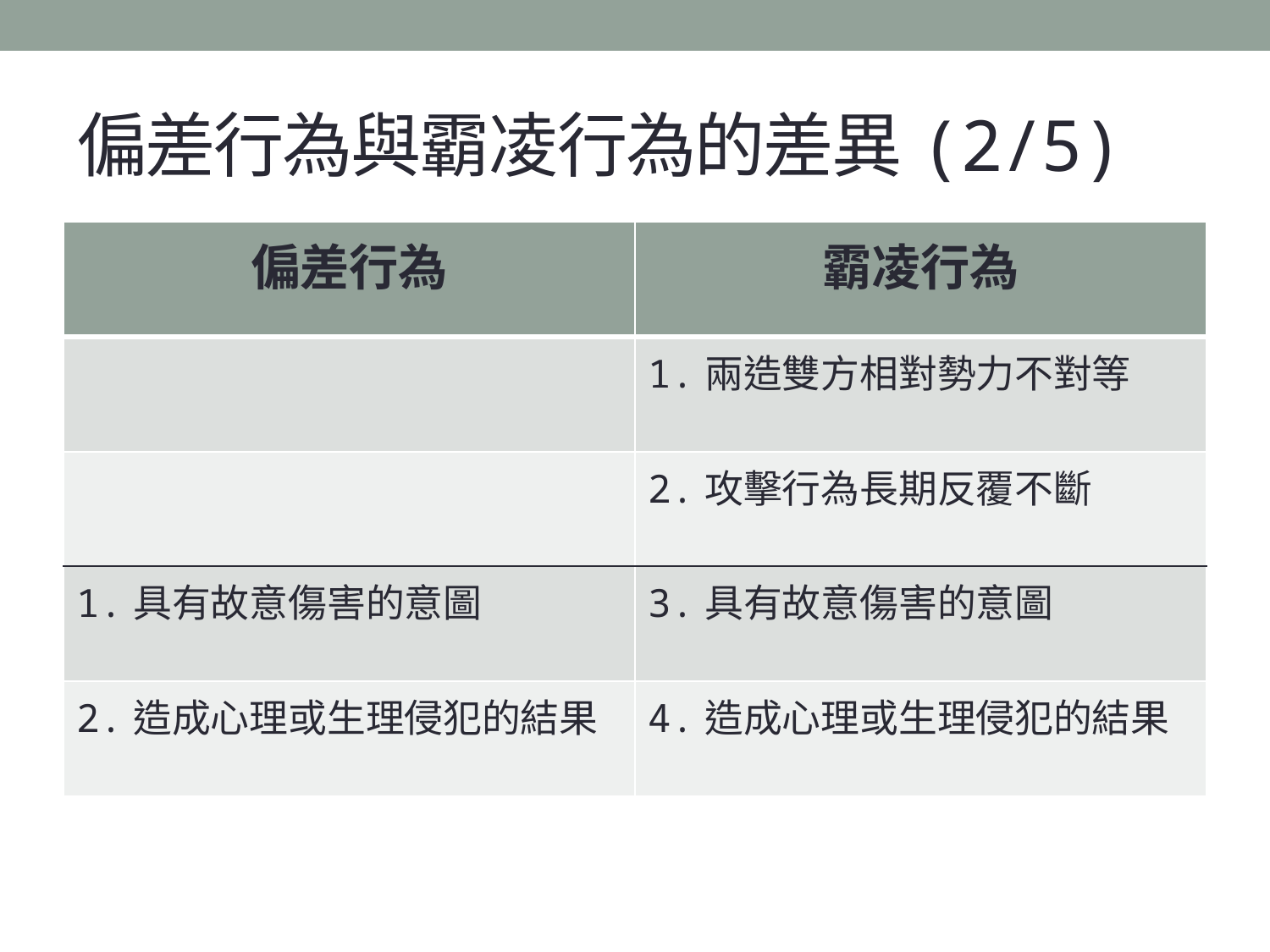

# 偏差行為與霸凌行為的差異(2/5)
| 偏差行為 | 霸凌行為 |
| --- | --- |
|  | 1.兩造雙方相對勢力不對等 |
|  | 2.攻擊行為長期反覆不斷 |
| 1.具有故意傷害的意圖 | 3.具有故意傷害的意圖 |
| 2.造成心理或生理侵犯的結果 | 4.造成心理或生理侵犯的結果 |